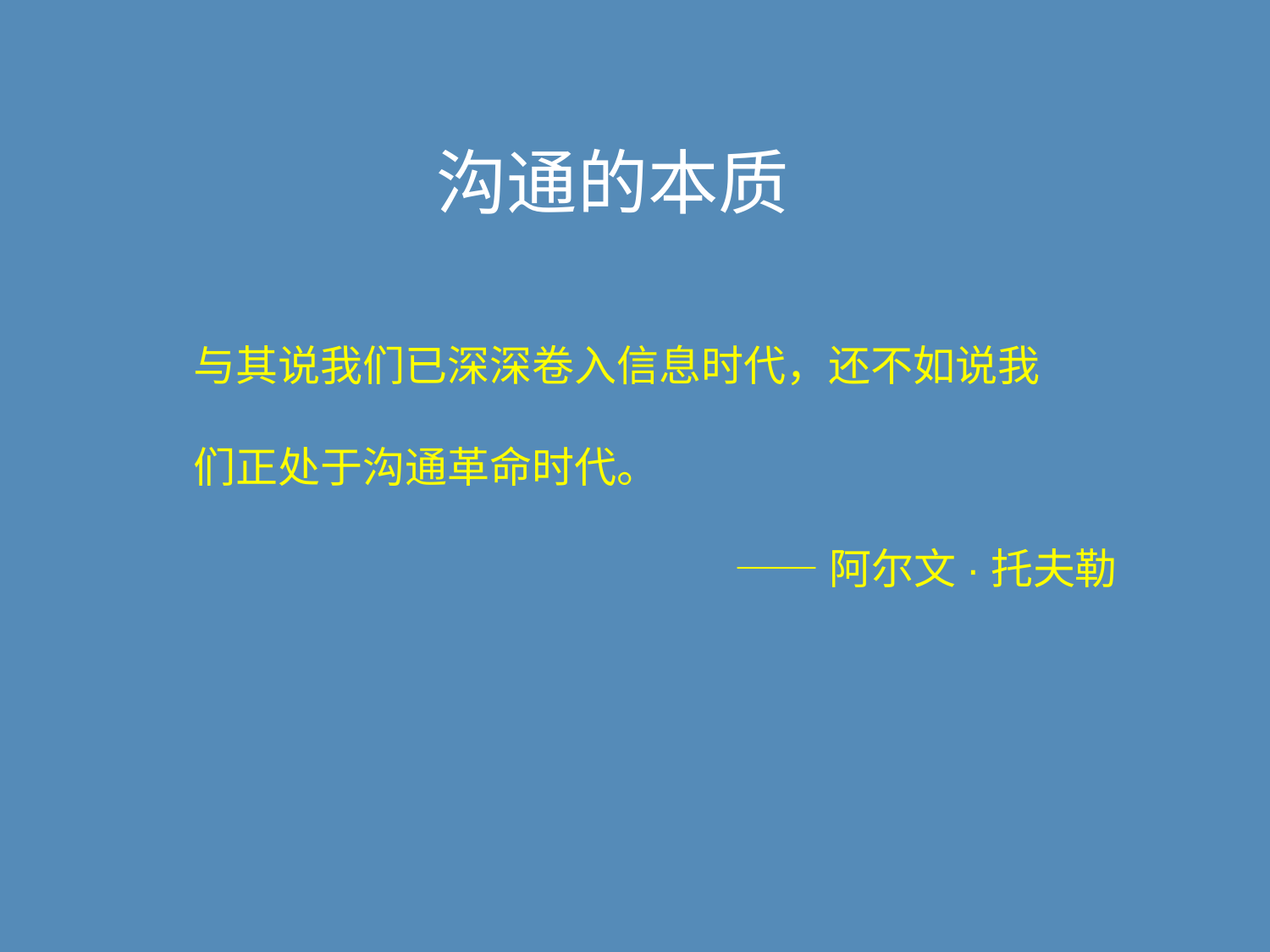

沟通的本质
与其说我们已深深卷入信息时代，还不如说我

们正处于沟通革命时代。

 ——阿尔文·托夫勒